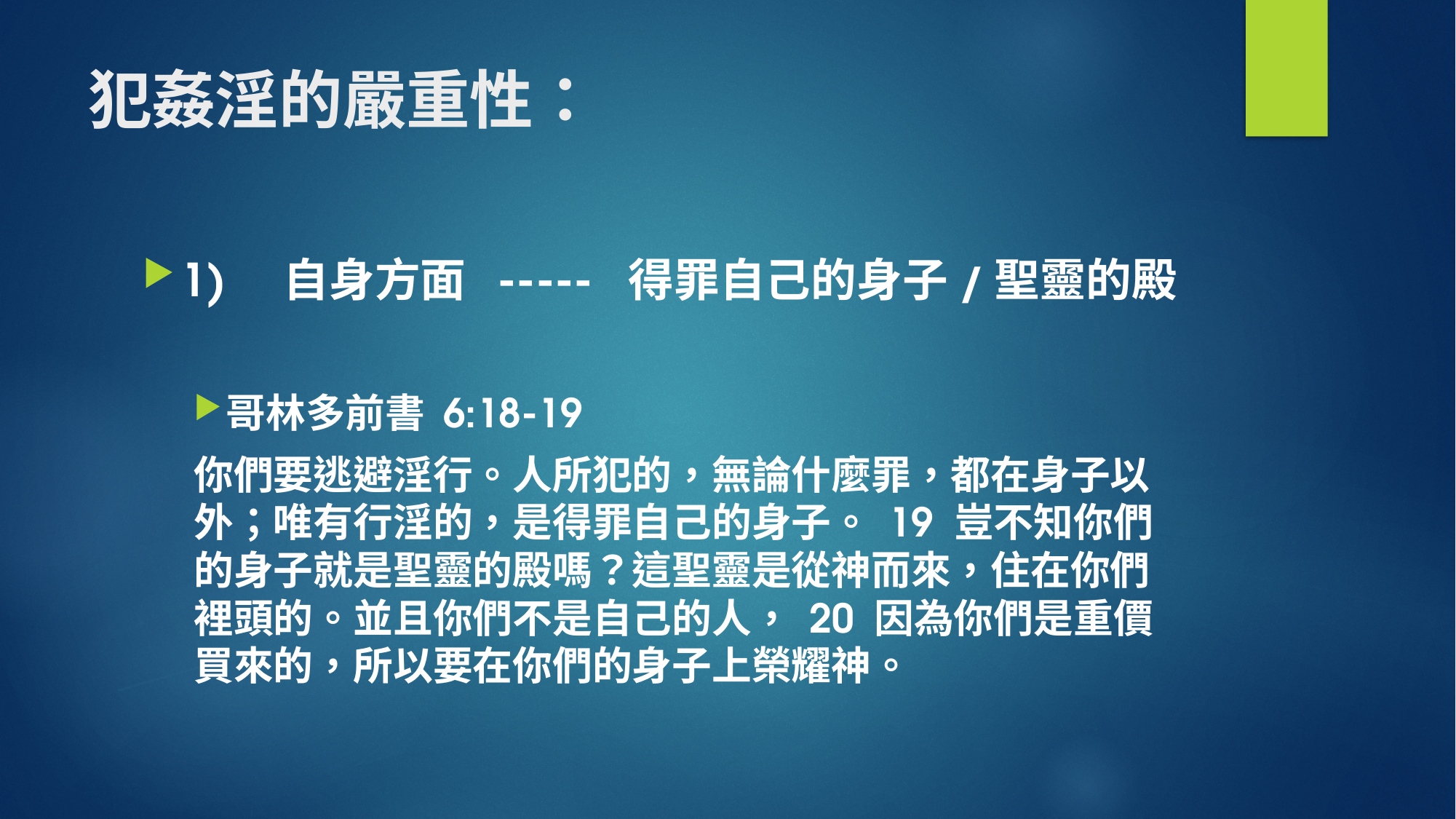

# 犯姦淫的嚴重性：
1)	自身方面  -----  得罪自己的身子/聖靈的殿

哥林多前書 6:18-19
你們要逃避淫行。人所犯的，無論什麼罪，都在身子以外；唯有行淫的，是得罪自己的身子。 19 豈不知你們的身子就是聖靈的殿嗎？這聖靈是從神而來，住在你們裡頭的。並且你們不是自己的人， 20 因為你們是重價買來的，所以要在你們的身子上榮耀神。